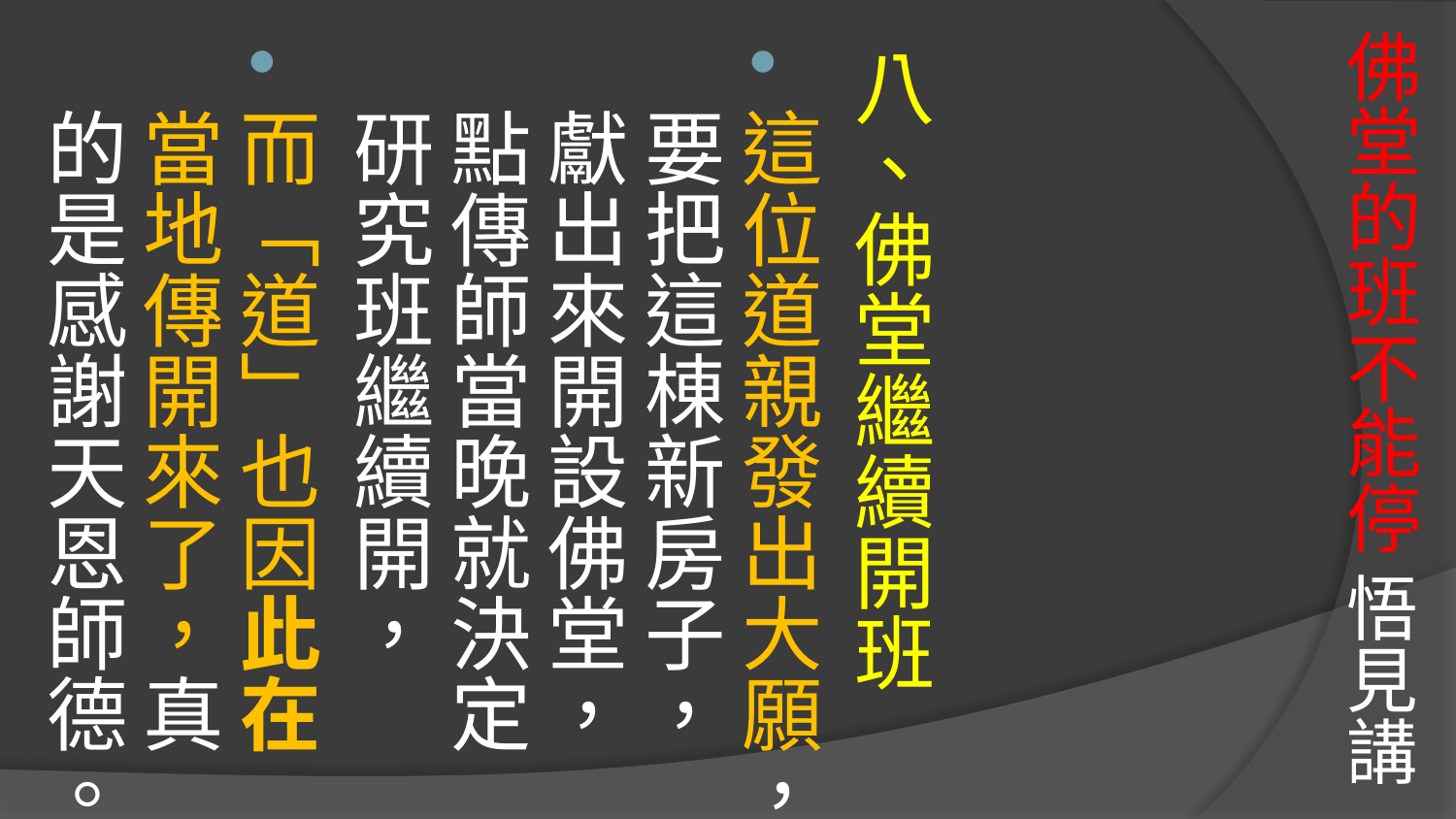

# 佛堂的班不能停 悟見講
八、佛堂繼續開班
這位道親發出大願，要把這棟新房子，獻出來開設佛堂，點傳師當晚就決定研究班繼續開，
而「道」也因此在當地傳開來了，真的是感謝天恩師德。